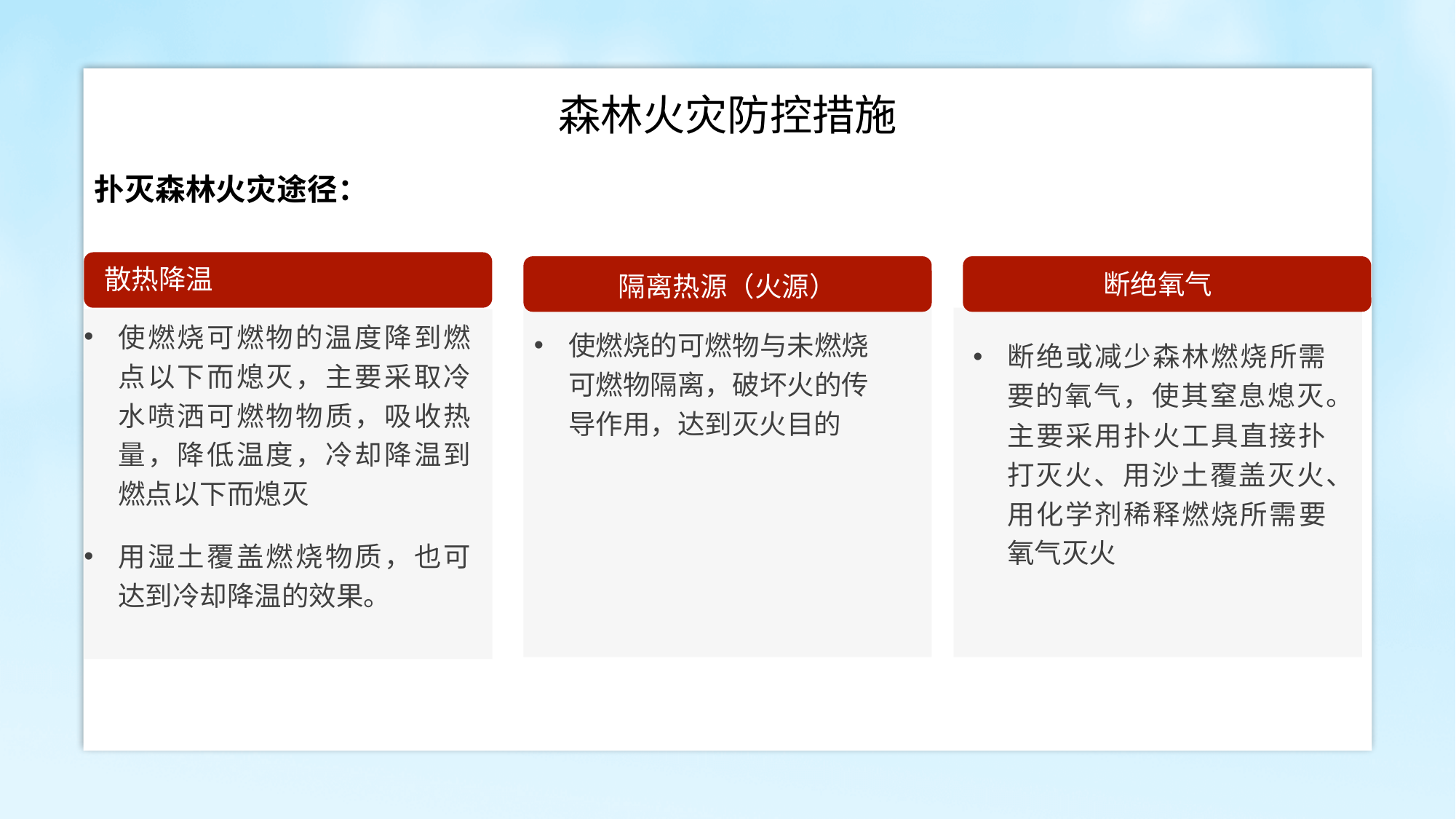

森林火灾防控措施
扑灭森林火灾途径：

散热降温
断绝氧气
隔离热源（火源）

使燃烧可燃物的温度降到燃点以下而熄灭，主要采取冷水喷洒可燃物物质，吸收热量，降低温度，冷却降温到燃点以下而熄灭
使燃烧的可燃物与未燃烧可燃物隔离，破坏火的传导作用，达到灭火目的
断绝或减少森林燃烧所需要的氧气，使其窒息熄灭。主要采用扑火工具直接扑打灭火、用沙土覆盖灭火、用化学剂稀释燃烧所需要氧气灭火
用湿土覆盖燃烧物质，也可达到冷却降温的效果。